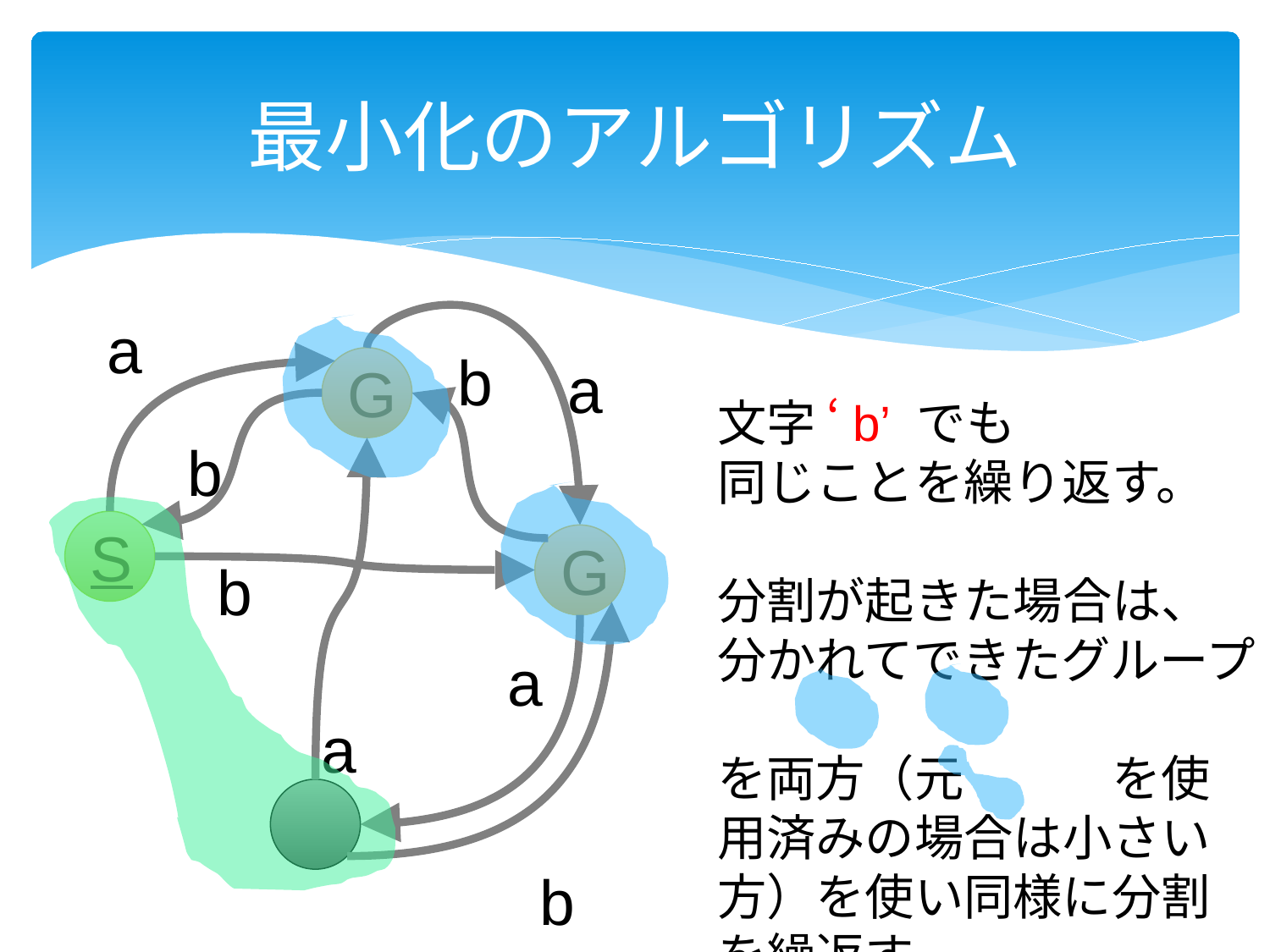

# 最小化のアルゴリズム
a

b
a
G
文字 ‘b’ でも
同じことを繰り返す。

分割が起きた場合は、
分かれてできたグループ
を両方（元　　　を使用済みの場合は小さい方）を使い同様に分割を繰返す

b

S
G
b
a

a

b